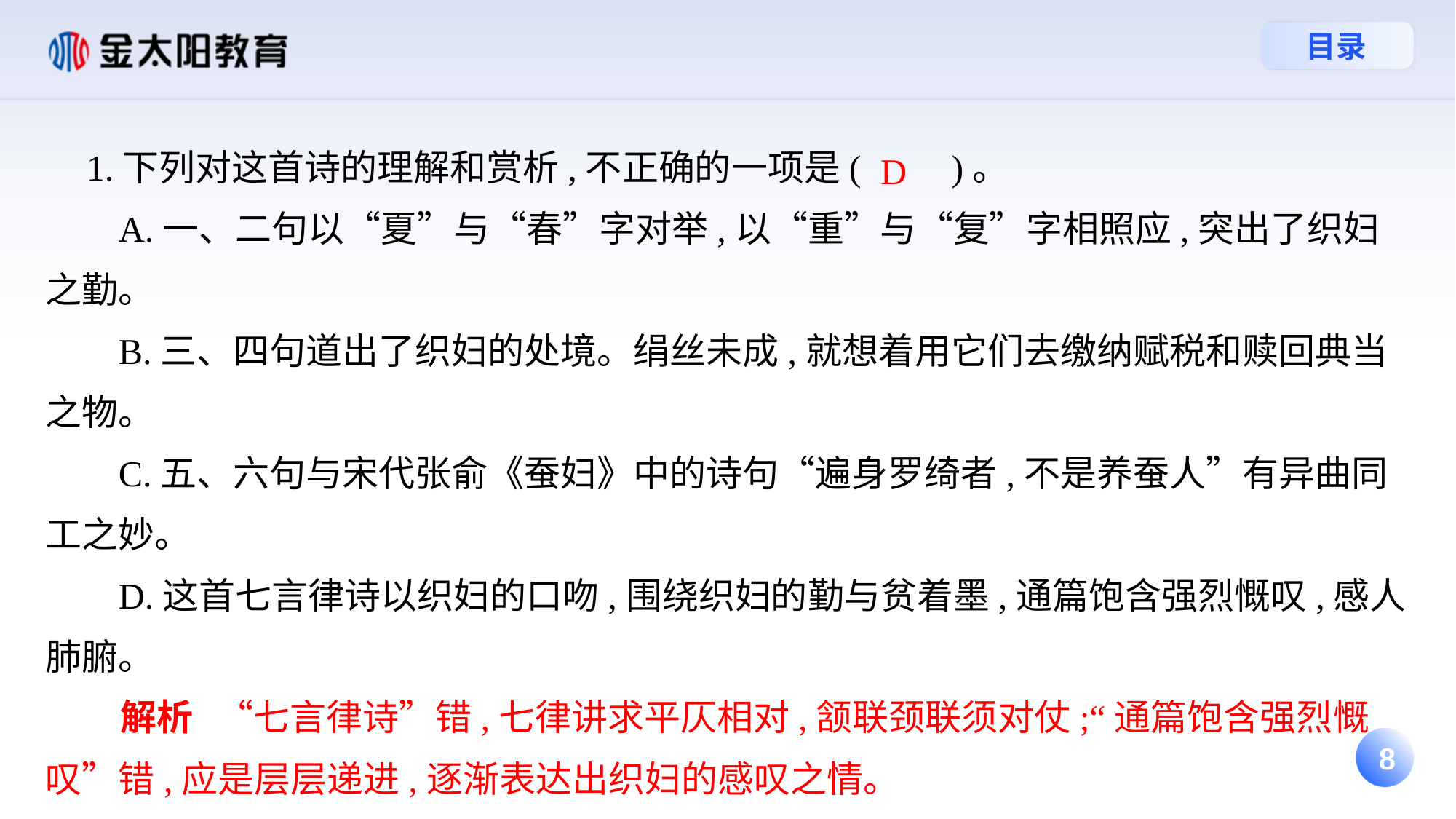

1.下列对这首诗的理解和赏析,不正确的一项是(　　)。
        A.一、二句以“夏”与“春”字对举,以“重”与“复”字相照应,突出了织妇之勤。
        B.三、四句道出了织妇的处境。绢丝未成,就想着用它们去缴纳赋税和赎回典当之物。
        C.五、六句与宋代张俞《蚕妇》中的诗句“遍身罗绮者,不是养蚕人”有异曲同工之妙。
        D.这首七言律诗以织妇的口吻,围绕织妇的勤与贫着墨,通篇饱含强烈慨叹,感人肺腑。
        解析   “七言律诗”错,七律讲求平仄相对,颔联颈联须对仗;“通篇饱含强烈慨叹”错,应是层层递进,逐渐表达出织妇的感叹之情。
D